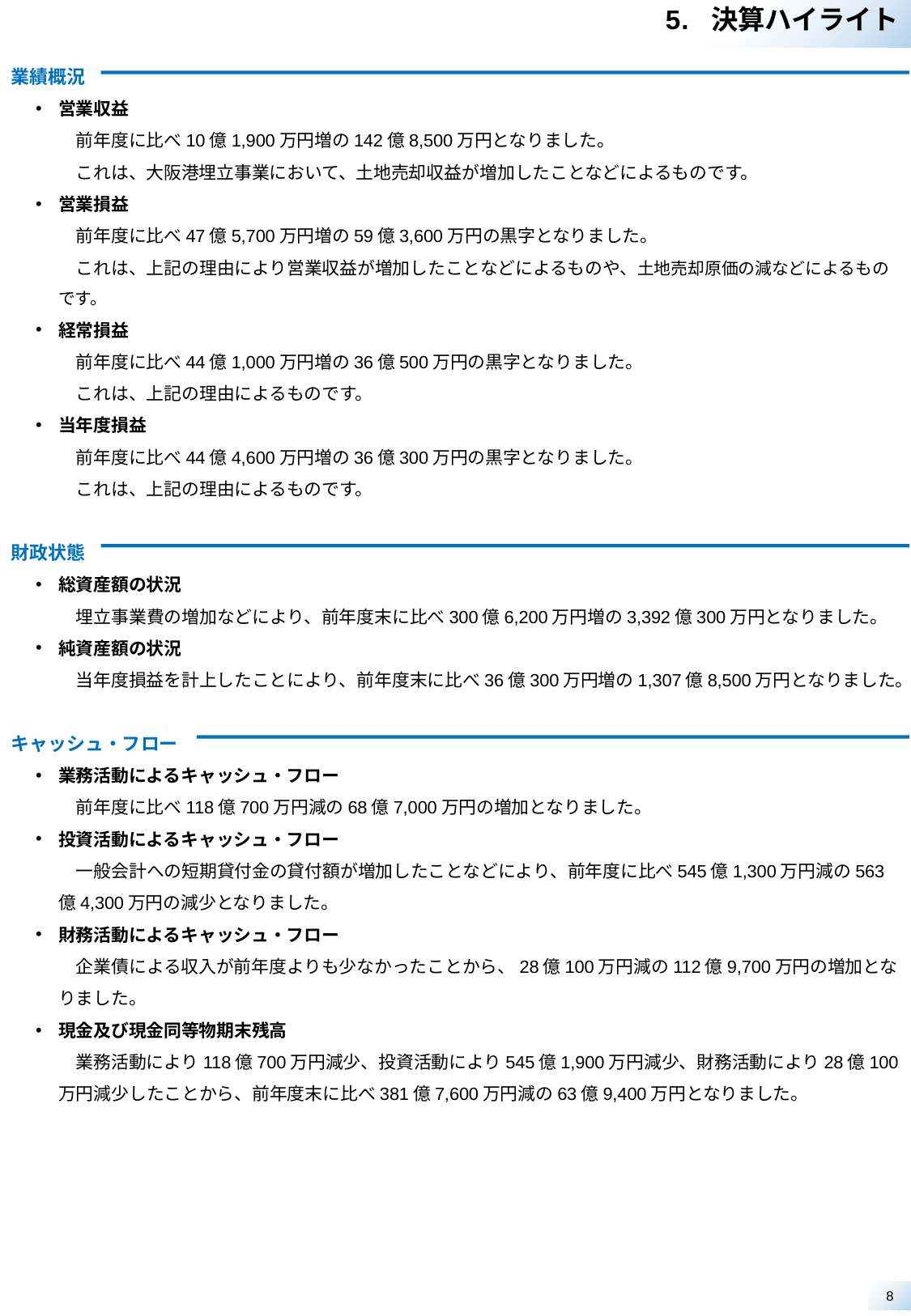

決算ハイライト
業績概況
営業収益
　前年度に比べ10億1,900万円増の142億8,500万円となりました。
　これは、大阪港埋立事業において、土地売却収益が増加したことなどによるものです。
営業損益
　前年度に比べ47億5,700万円増の59億3,600万円の黒字となりました。
　これは、上記の理由により営業収益が増加したことなどによるものや、土地売却原価の減などによるものです。
経常損益
　前年度に比べ44億1,000万円増の36億500万円の黒字となりました。
　これは、上記の理由によるものです。
当年度損益
　前年度に比べ44億4,600万円増の36億300万円の黒字となりました。
　これは、上記の理由によるものです。

財政状態
総資産額の状況
　埋立事業費の増加などにより、前年度末に比べ300億6,200万円増の3,392億300万円となりました。
純資産額の状況
　当年度損益を計上したことにより、前年度末に比べ36億300万円増の1,307億8,500万円となりました。

キャッシュ・フロー
業務活動によるキャッシュ・フロー
　前年度に比べ118億700万円減の68億7,000万円の増加となりました。
投資活動によるキャッシュ・フロー
　一般会計への短期貸付金の貸付額が増加したことなどにより、前年度に比べ545億1,300万円減の563億4,300万円の減少となりました。
財務活動によるキャッシュ・フロー
　企業債による収入が前年度よりも少なかったことから、28億100万円減の112億9,700万円の増加となりました。
現金及び現金同等物期末残高
　業務活動により118億700万円減少、投資活動により545億1,900万円減少、財務活動により28億100万円減少したことから、前年度末に比べ381億7,600万円減の63億9,400万円となりました。
8